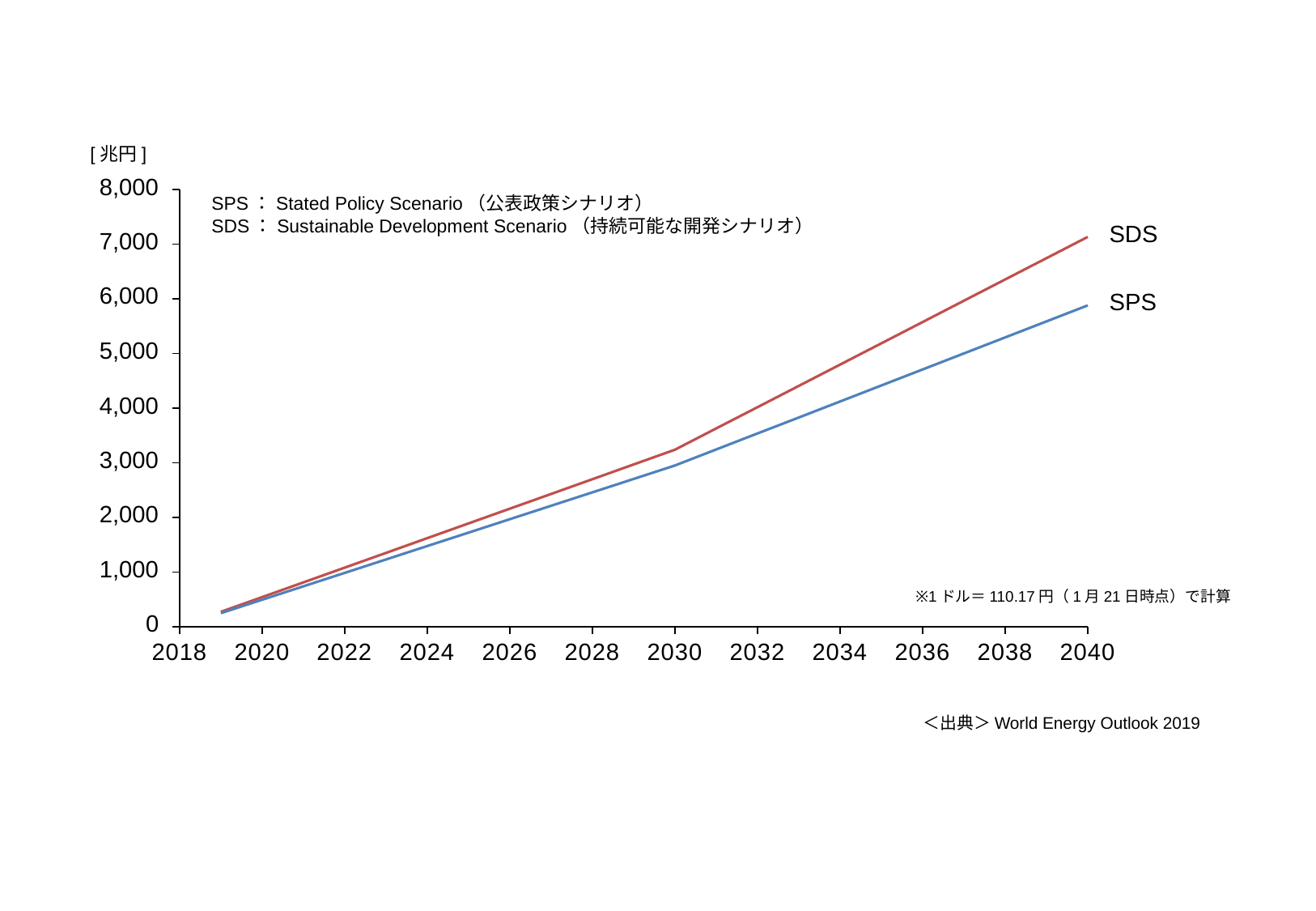

[兆円]
8,000

### Chart

| Category |  |  |
|---|---|---|
SPS：Stated Policy Scenario（公表政策シナリオ）
SDS：Sustainable Development Scenario（持続可能な開発シナリオ）
SDS
7,000
6,000
SPS
5,000
4,000
3,000
2,000
1,000
※1ドル＝110.17円（1月21日時点）で計算
0
＜出典＞World Energy Outlook 2019